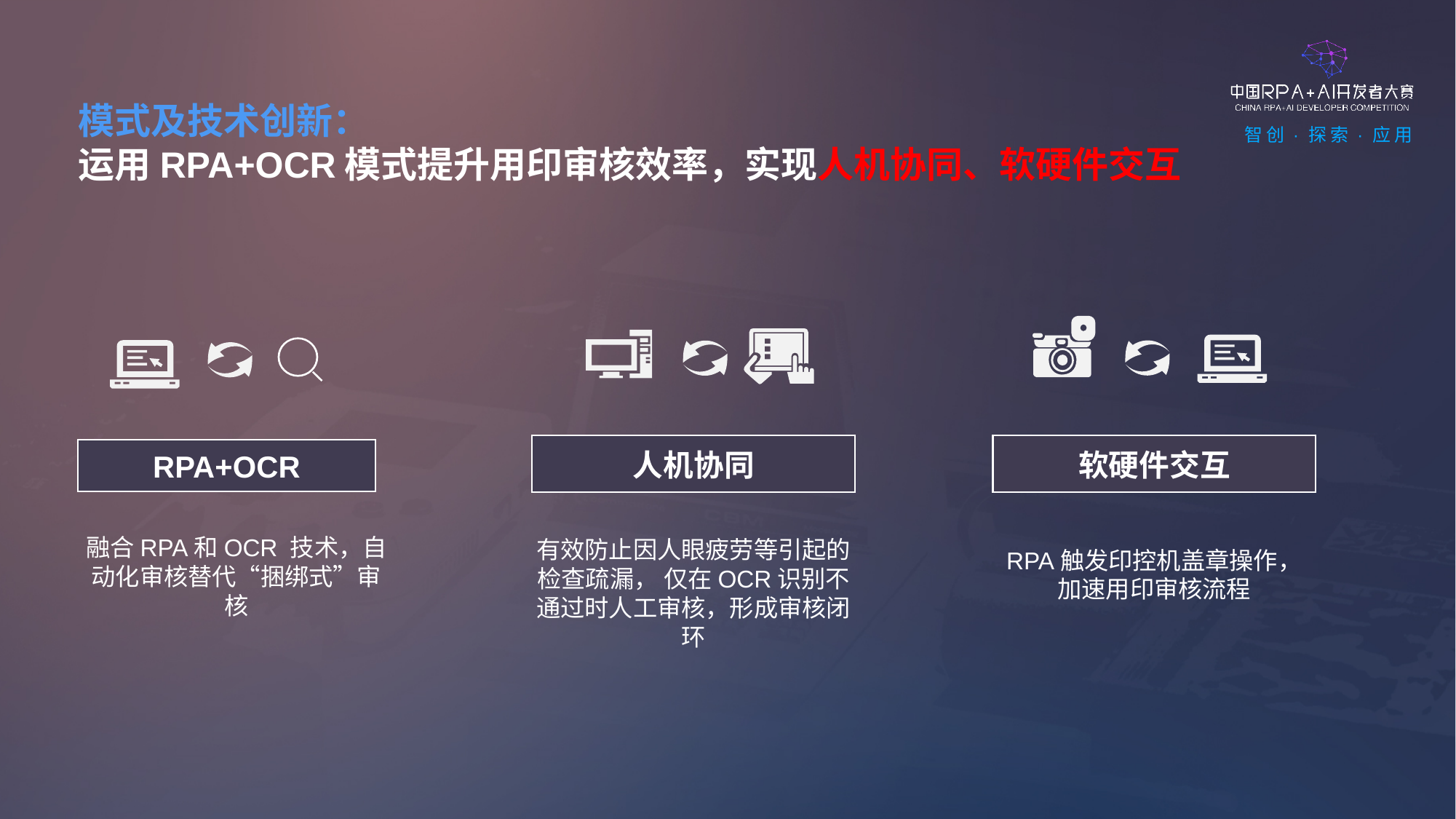

模式及技术创新：
运用RPA+OCR模式提升用印审核效率，实现人机协同、软硬件交互

人机协同
软硬件交互
RPA+OCR
有效防止因人眼疲劳等引起的检查疏漏， 仅在OCR识别不通过时人工审核，形成审核闭环

RPA触发印控机盖章操作，加速用印审核流程
融合RPA和OCR 技术，自动化审核替代“捆绑式”审核